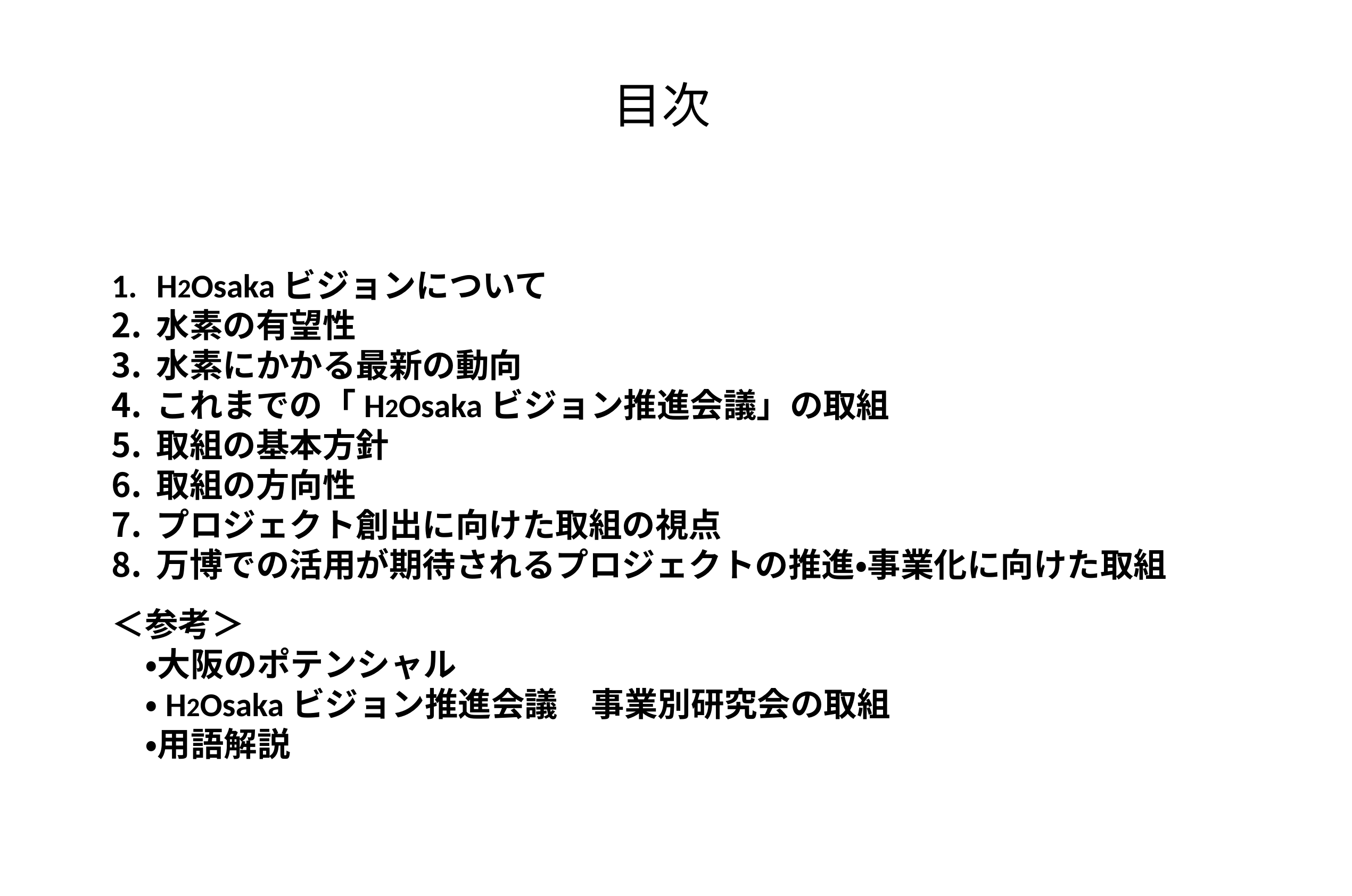

目次
H2Osakaビジョンについて
水素の有望性
水素にかかる最新の動向
これまでの「H2Osakaビジョン推進会議」の取組
取組の基本方針
取組の方向性
プロジェクト創出に向けた取組の視点
万博での活用が期待されるプロジェクトの推進・事業化に向けた取組
＜参考＞
　・大阪のポテンシャル
　・H2Osakaビジョン推進会議　事業別研究会の取組
　・用語解説